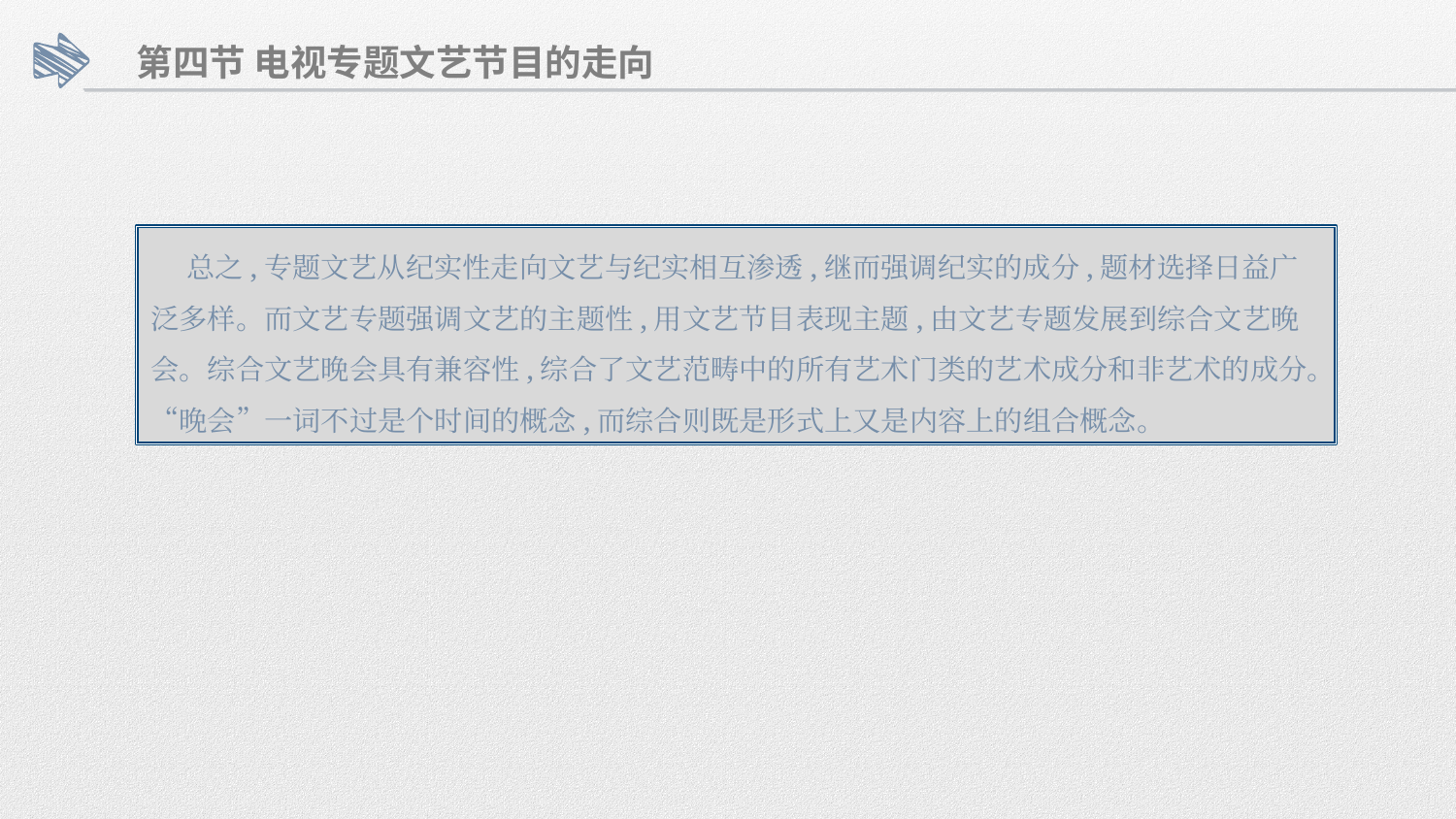

第四节 电视专题文艺节目的走向

    总之,专题文艺从纪实性走向文艺与纪实相互渗透,继而强调纪实的成分,题材选择日益广泛多样。而文艺专题强调文艺的主题性,用文艺节目表现主题,由文艺专题发展到综合文艺晚会。综合文艺晚会具有兼容性,综合了文艺范畴中的所有艺术门类的艺术成分和非艺术的成分。“晚会”一词不过是个时间的概念,而综合则既是形式上又是内容上的组合概念。